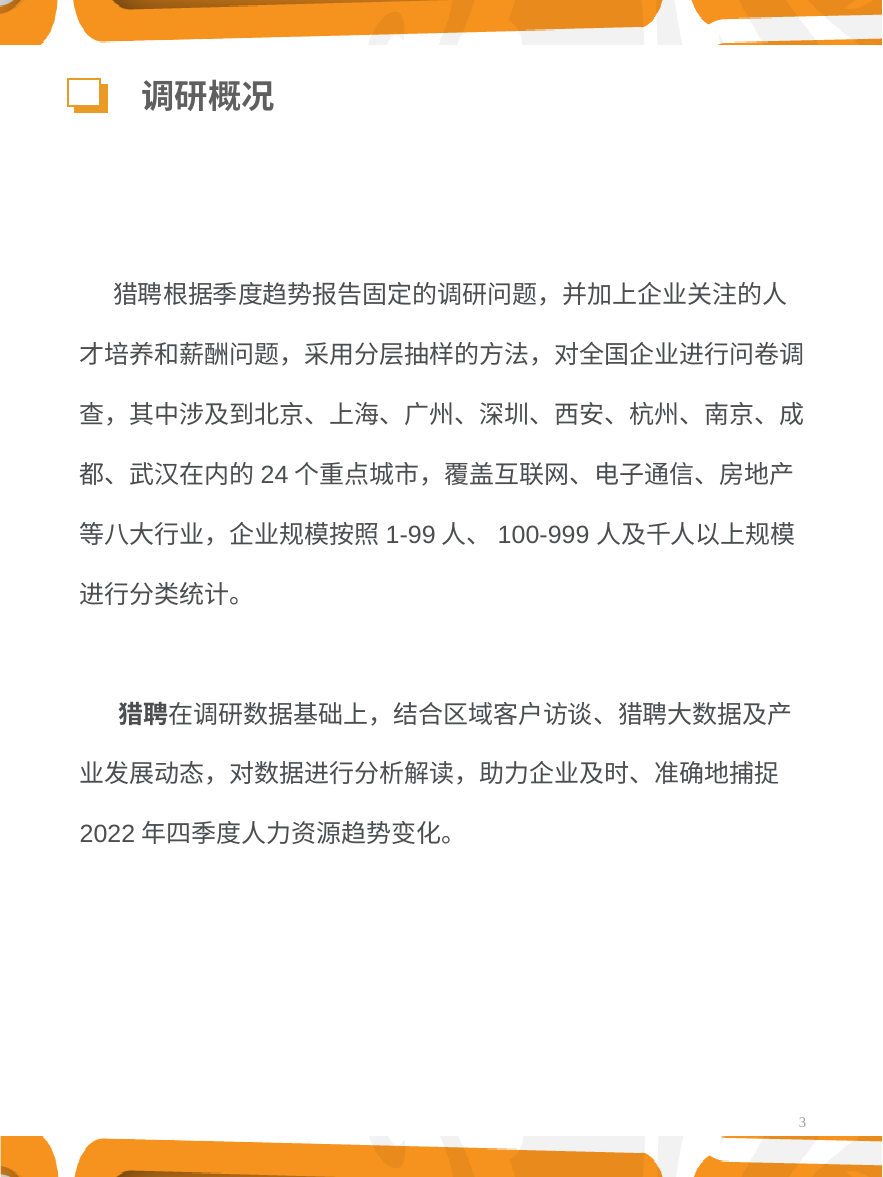

调研概况

     猎聘根据季度趋势报告固定的调研问题，并加上企业关注的人才培养和薪酬问题，采用分层抽样的方法，对全国企业进行问卷调查，其中涉及到北京、上海、广州、深圳、西安、杭州、南京、成都、武汉在内的24个重点城市，覆盖互联网、电子通信、房地产等八大行业，企业规模按照1-99人、100-999人及千人以上规模进行分类统计。

      猎聘在调研数据基础上，结合区域客户访谈、猎聘大数据及产业发展动态，对数据进行分析解读，助力企业及时、准确地捕捉2022年四季度人力资源趋势变化。
3